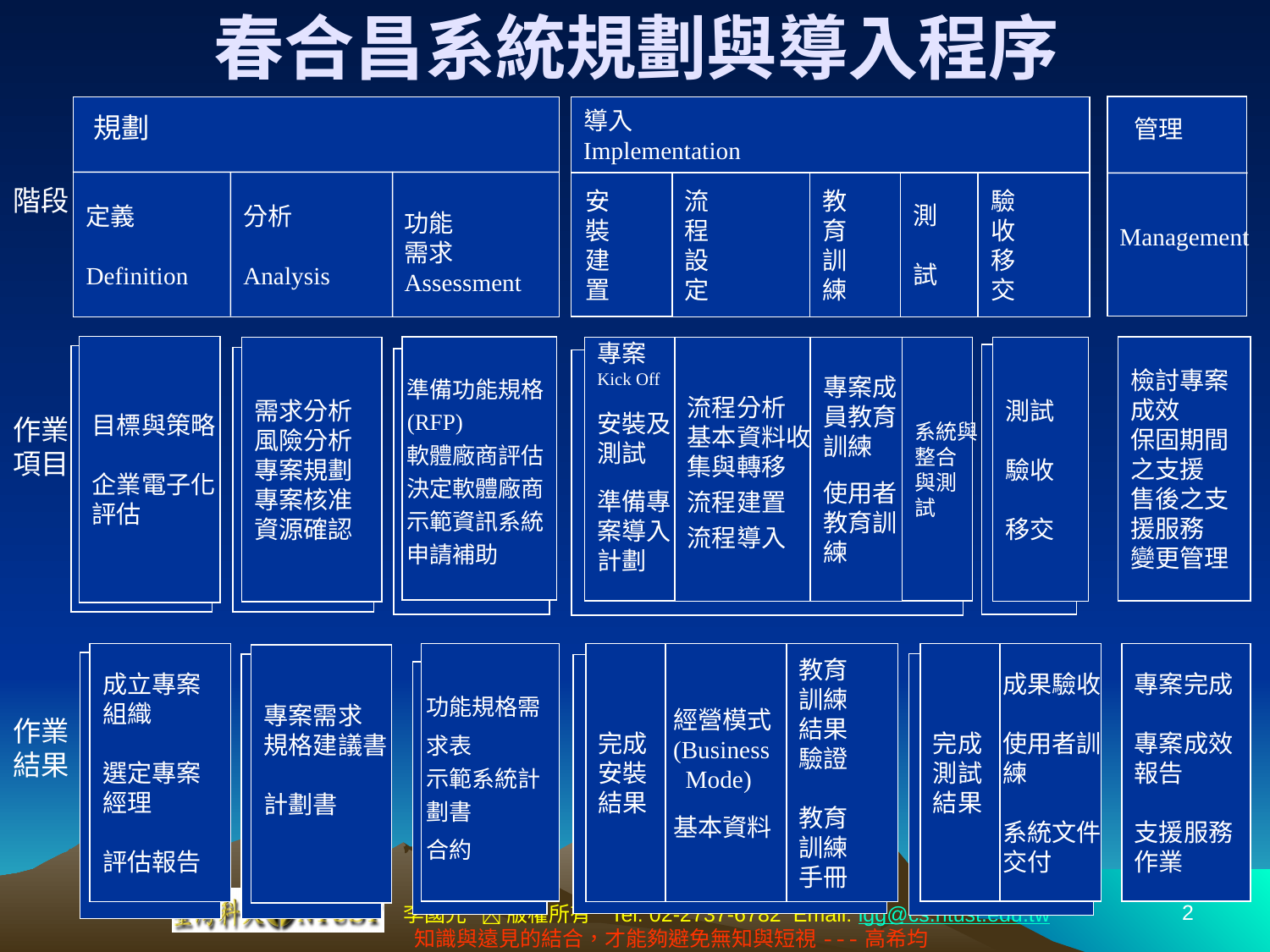

# 春合昌系統規劃與導入程序

Management

導入
Implementation
規劃
管理

流
程
設
定
教
育
訓
練
測

試

驗
收
移
交

階段
安
裝
建
置
分析

Analysis
定義

Definition
功能
需求
Assessment
目標與策略

企業電子化
評估
準備功能規格(RFP)
軟體廠商評估
決定軟體廠商
示範資訊系統申請補助
檢討專案
成效
保固期間
之支援
售後之支
援服務
變更管理
需求分析
風險分析
專案規劃
專案核准
資源確認
流程分析
基本資料收
集與轉移
流程建置
流程導入
專案成
員教育
訓練

使用者
教育訓
練
測試

驗收

移交
專案
Kick Off

安裝及
測試

準備專
案導入
計劃

系統與
整合
與測
試

作業
項目
功能規格需求表
示範系統計劃書
合約
完成
測試
結果
成果驗收

使用者訓
練

系統文件
交付
專案完成

專案成效
報告

支援服務
作業
成立專案
組織

選定專案
經理

評估報告
完成
安裝
結果
經營模式
(Business
  Mode)

基本資料
教育
訓練
結果
驗證

教育
訓練
手冊
專案需求
規格建議書

計劃書

作業
結果
2